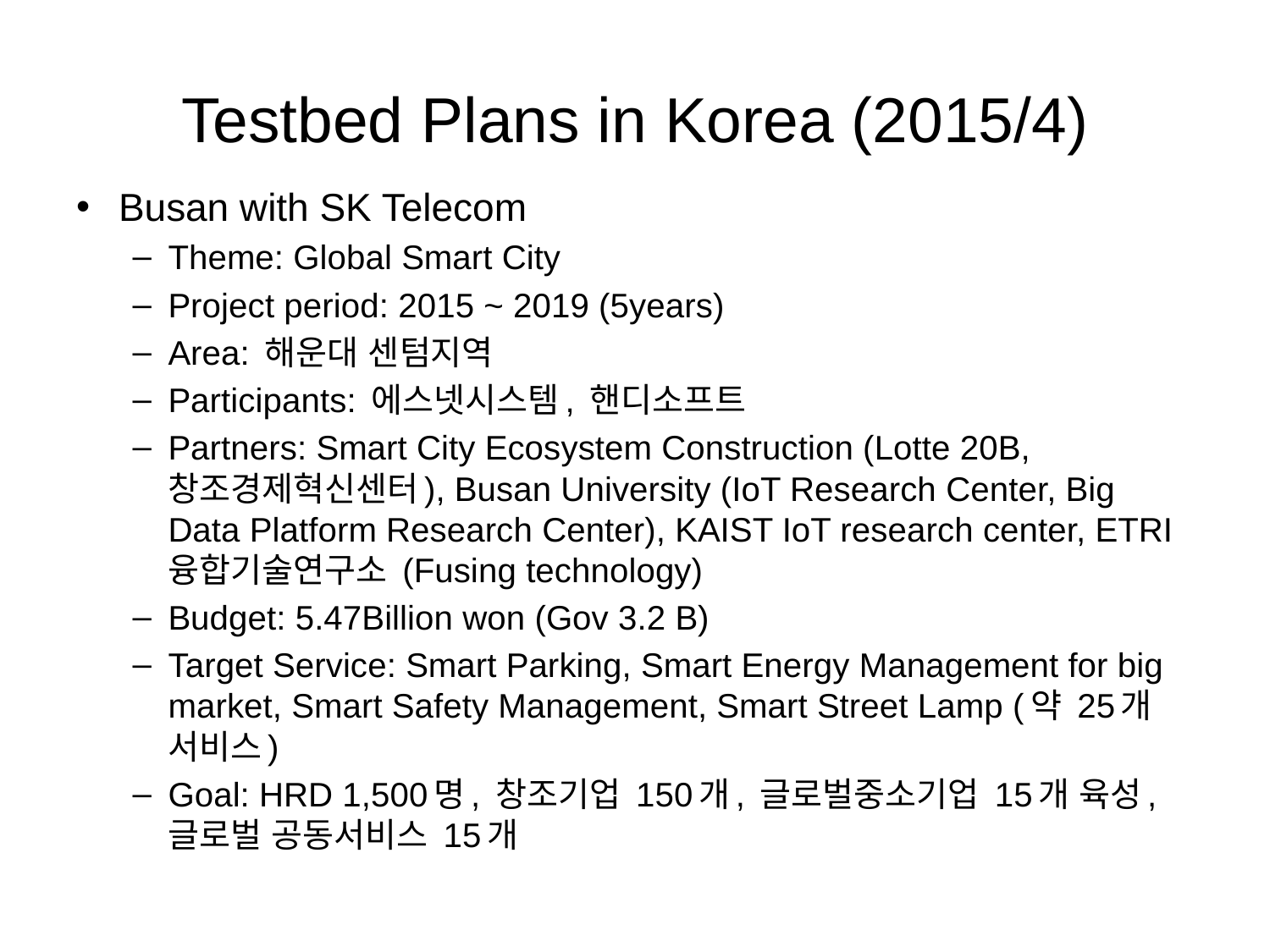

# Testbed Plans in Korea (2015/4)
Busan with SK Telecom
Theme: Global Smart City
Project period: 2015 ~ 2019 (5years)
Area: 해운대 센텀지역
Participants: 에스넷시스템, 핸디소프트
Partners: Smart City Ecosystem Construction (Lotte 20B, 창조경제혁신센터), Busan University (IoT Research Center, Big Data Platform Research Center), KAIST IoT research center, ETRI 융합기술연구소 (Fusing technology)
Budget: 5.47Billion won (Gov 3.2 B)
Target Service: Smart Parking, Smart Energy Management for big market, Smart Safety Management, Smart Street Lamp (약 25개 서비스)
Goal: HRD 1,500명, 창조기업 150개, 글로벌중소기업 15개 육성, 글로벌 공동서비스 15개